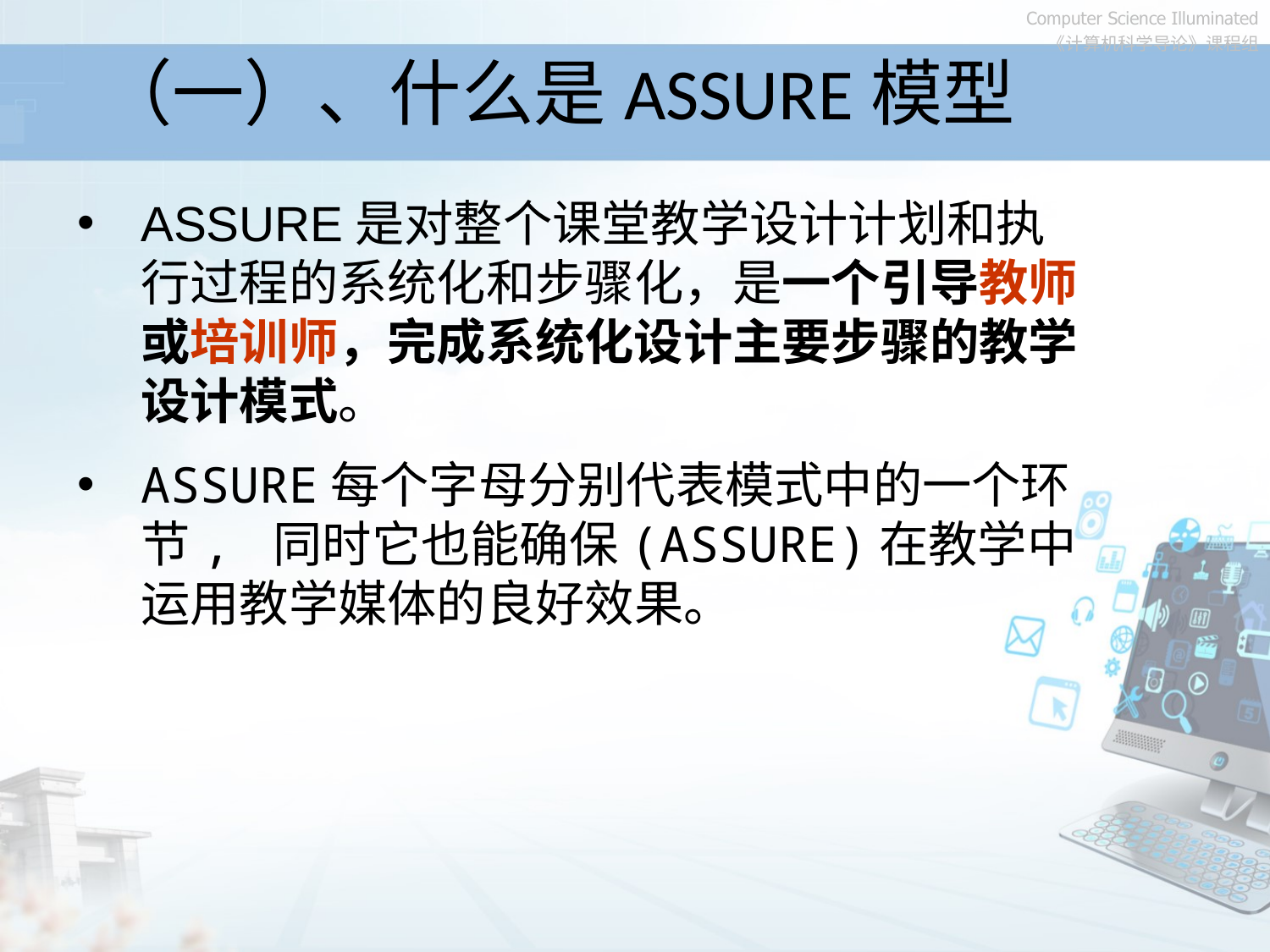

# （一）、什么是ASSURE模型

ASSURE是对整个课堂教学设计计划和执行过程的系统化和步骤化，是一个引导教师或培训师，完成系统化设计主要步骤的教学设计模式。
ASSURE每个字母分别代表模式中的一个环节, 同时它也能确保(ASSURE)在教学中运用教学媒体的良好效果。